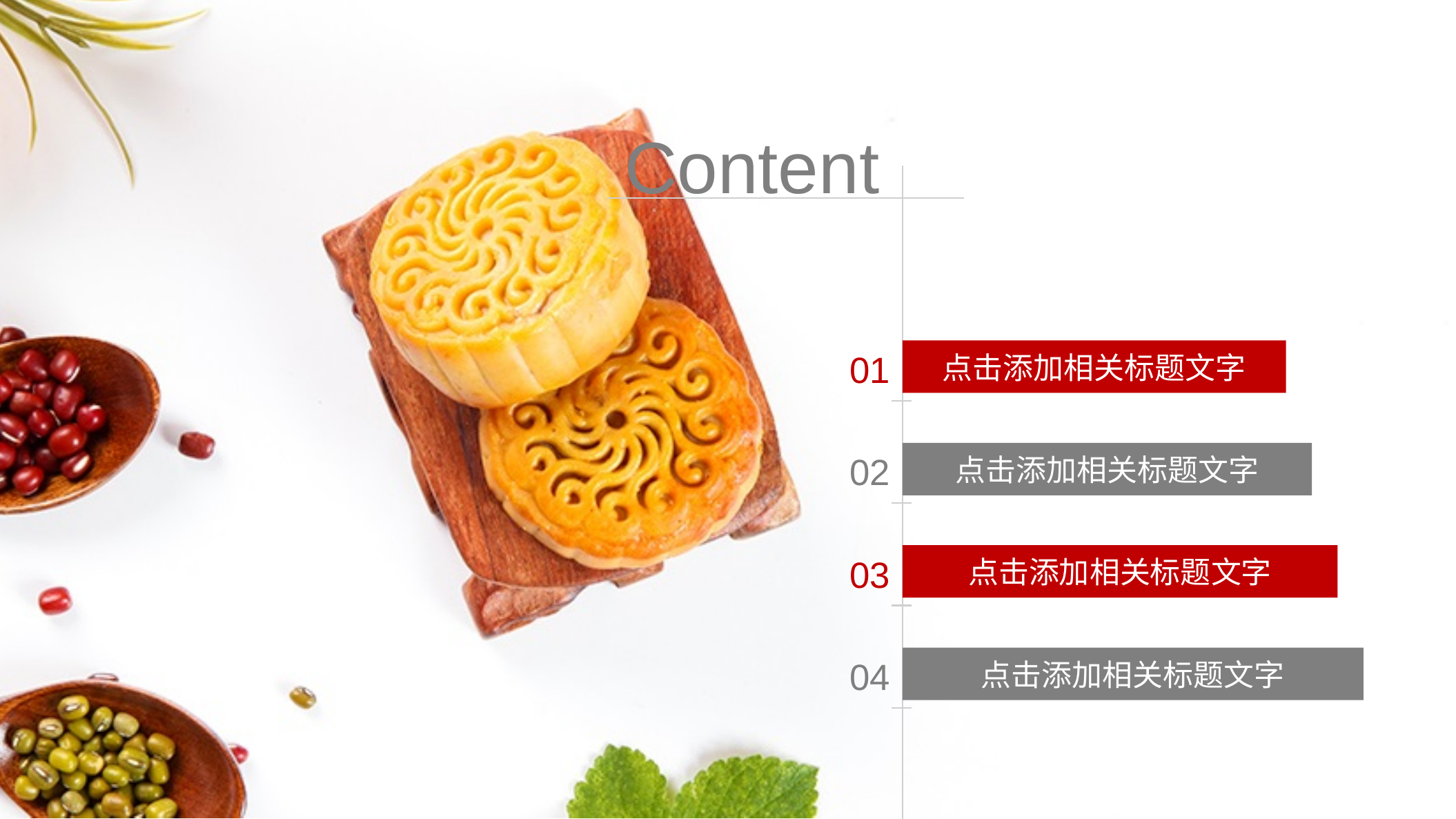

Content
01
点击添加相关标题文字
02
点击添加相关标题文字
03
点击添加相关标题文字
04
点击添加相关标题文字